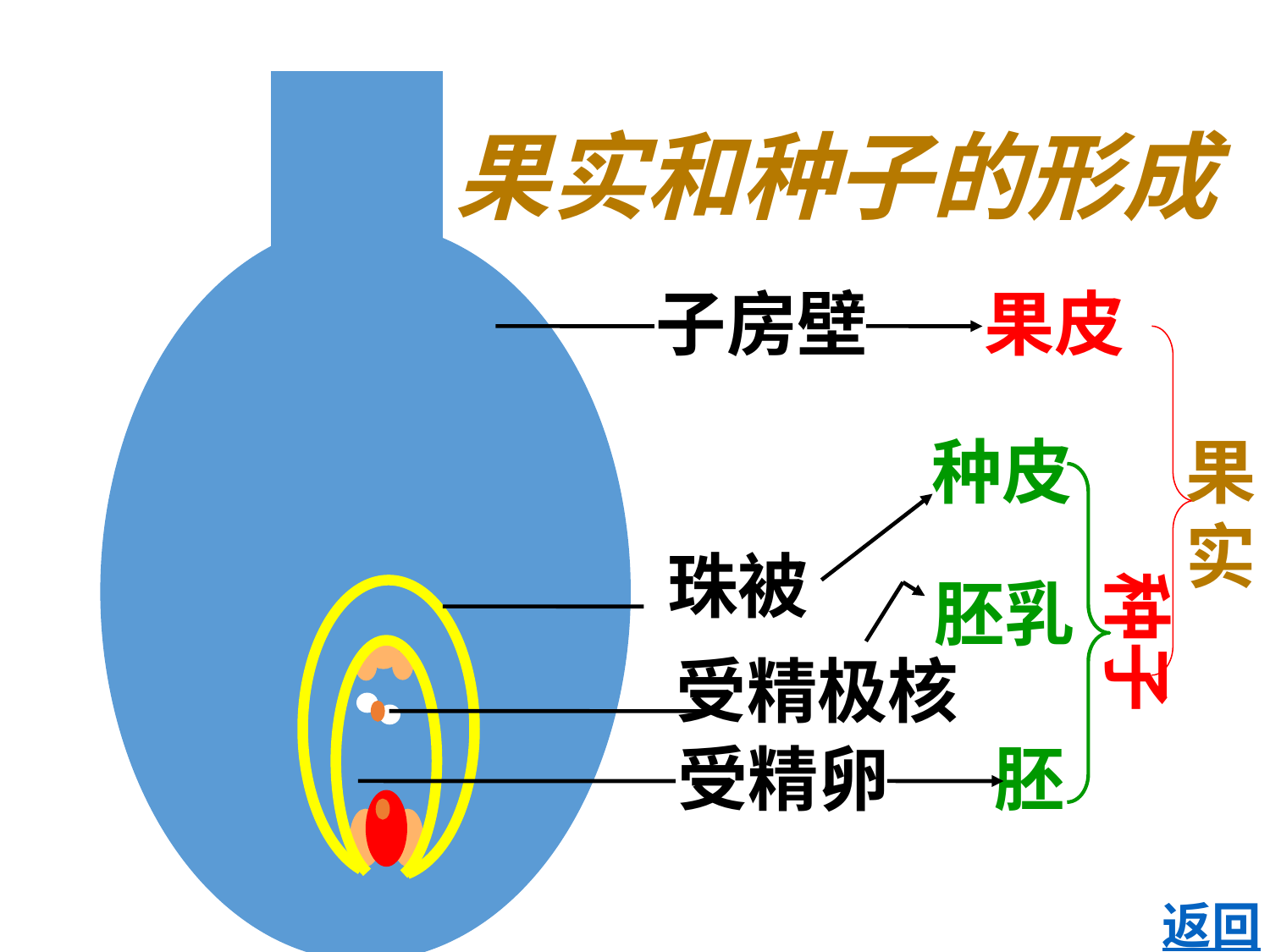

果实和种子的形成
子房壁
果皮

种皮
果实

珠被
种子
胚乳

受精极核

受精卵
胚

返回